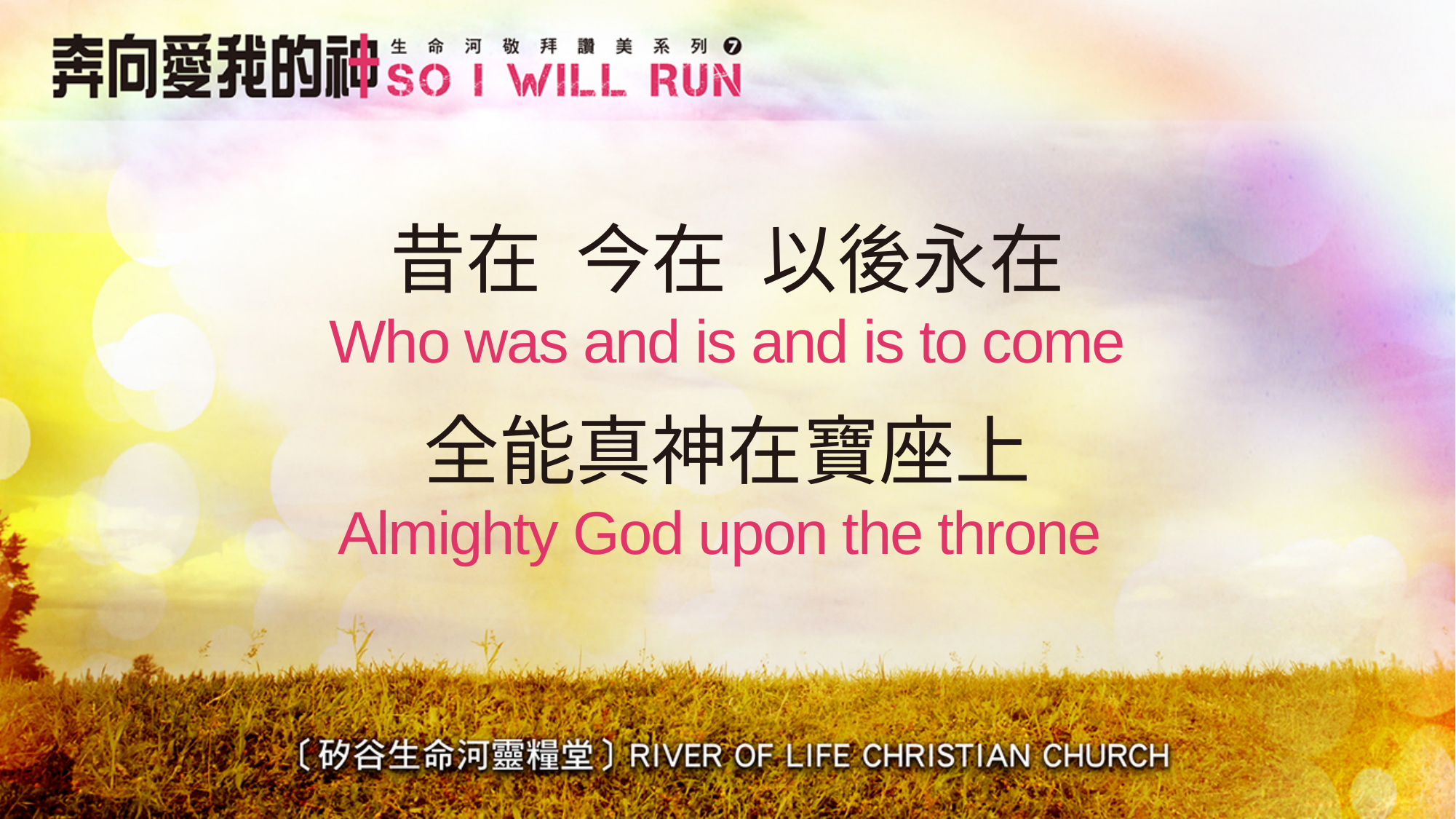

# 昔在  今在  以後永在 Who was and is and is to come
全能真神在寶座上
Almighty God upon the throne